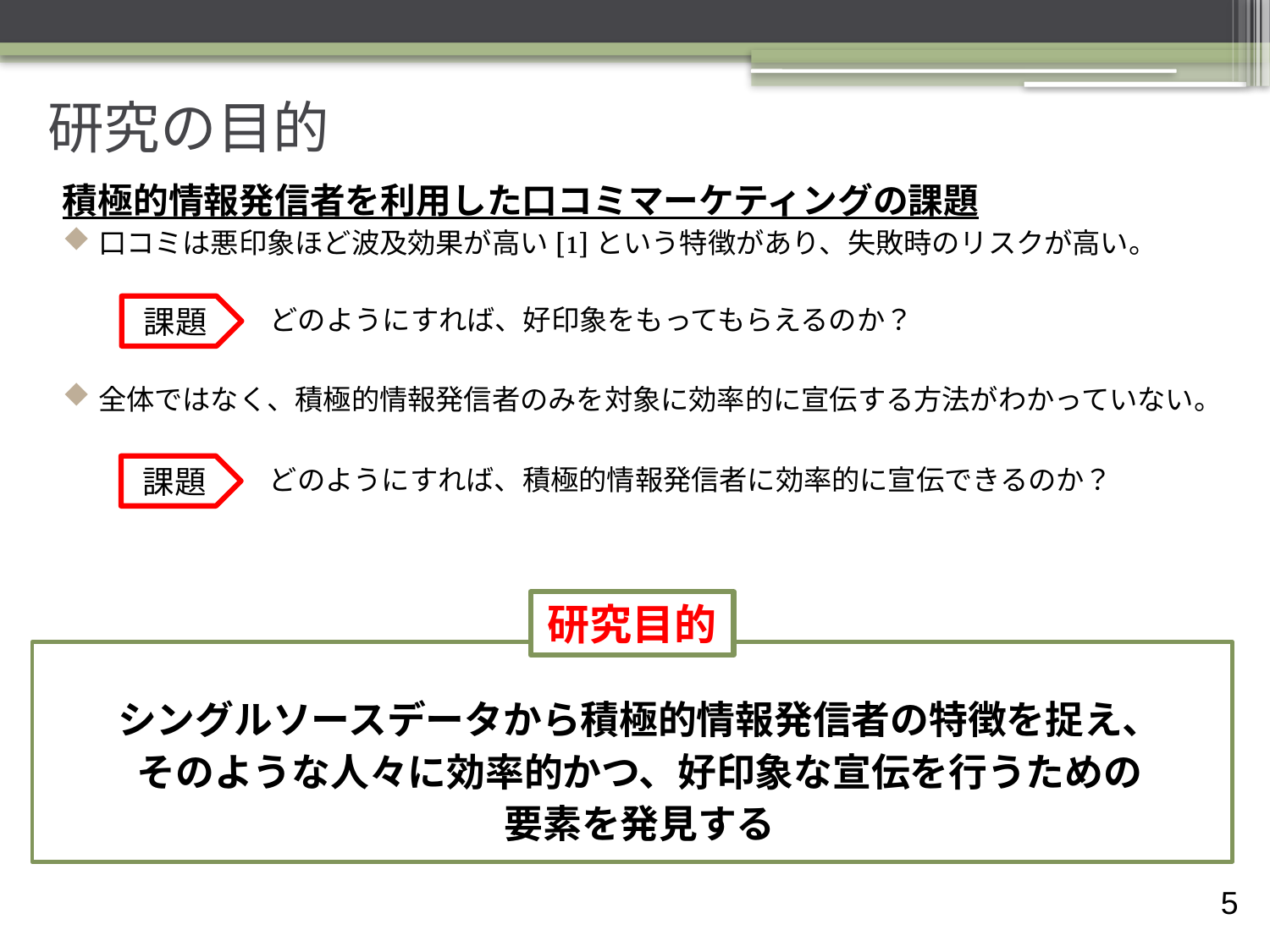

# 研究の目的
積極的情報発信者を利用した口コミマーケティングの課題
口コミは悪印象ほど波及効果が高い[1]という特徴があり、失敗時のリスクが高い。

全体ではなく、積極的情報発信者のみを対象に効率的に宣伝する方法がわかっていない。

課題
どのようにすれば、好印象をもってもらえるのか？
課題
どのようにすれば、積極的情報発信者に効率的に宣伝できるのか？
研究目的

シングルソースデータから積極的情報発信者の特徴を捉え、
そのような人々に効率的かつ、好印象な宣伝を行うための
要素を発見する
5